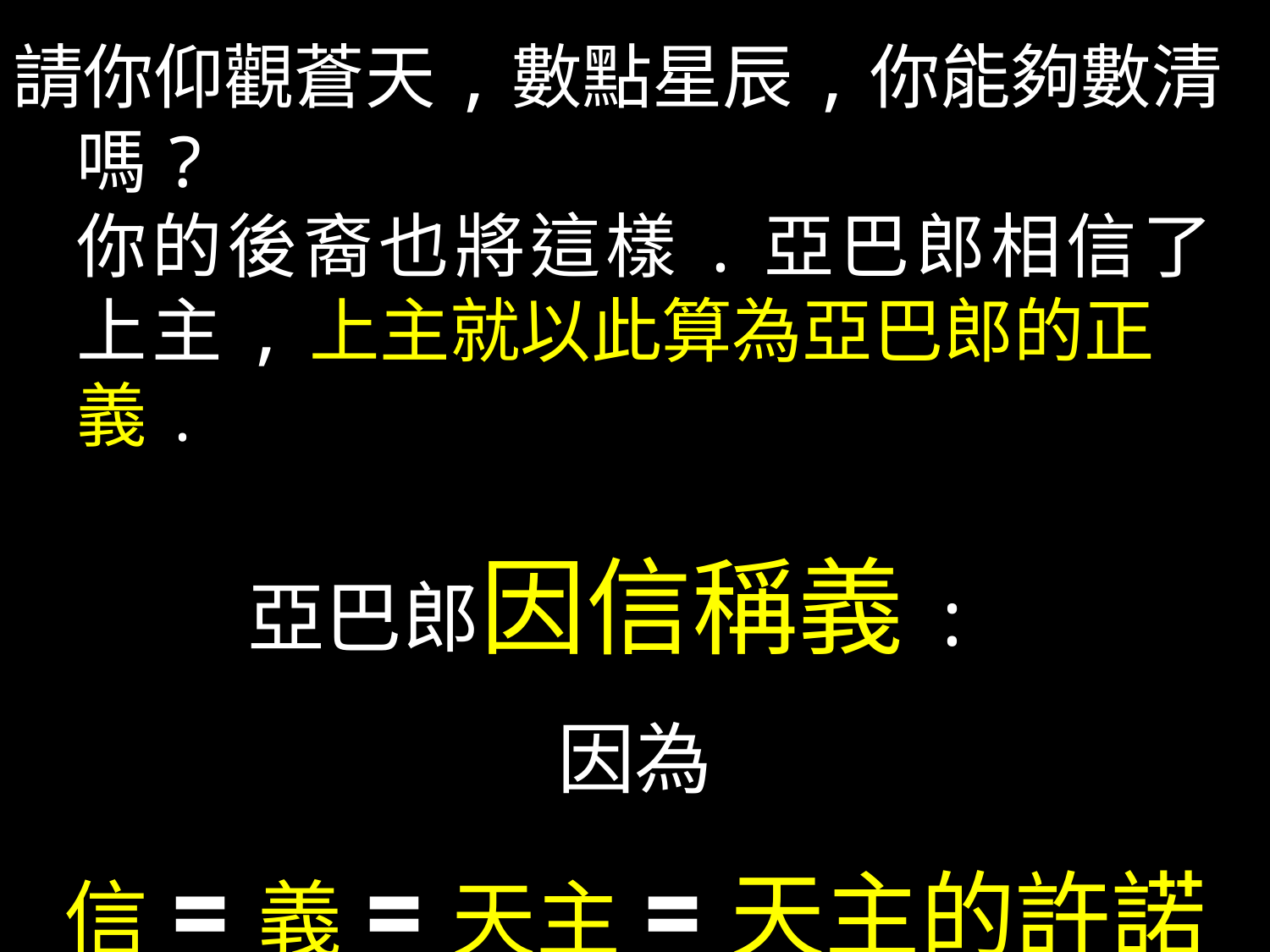

請你仰觀蒼天,數點星辰,你能夠數清嗎?
你的後裔也將這樣.亞巴郎相信了上主,上主就以此算為亞巴郎的正義.

亞巴郎因信稱義:
因為
信=義=天主=天主的許諾